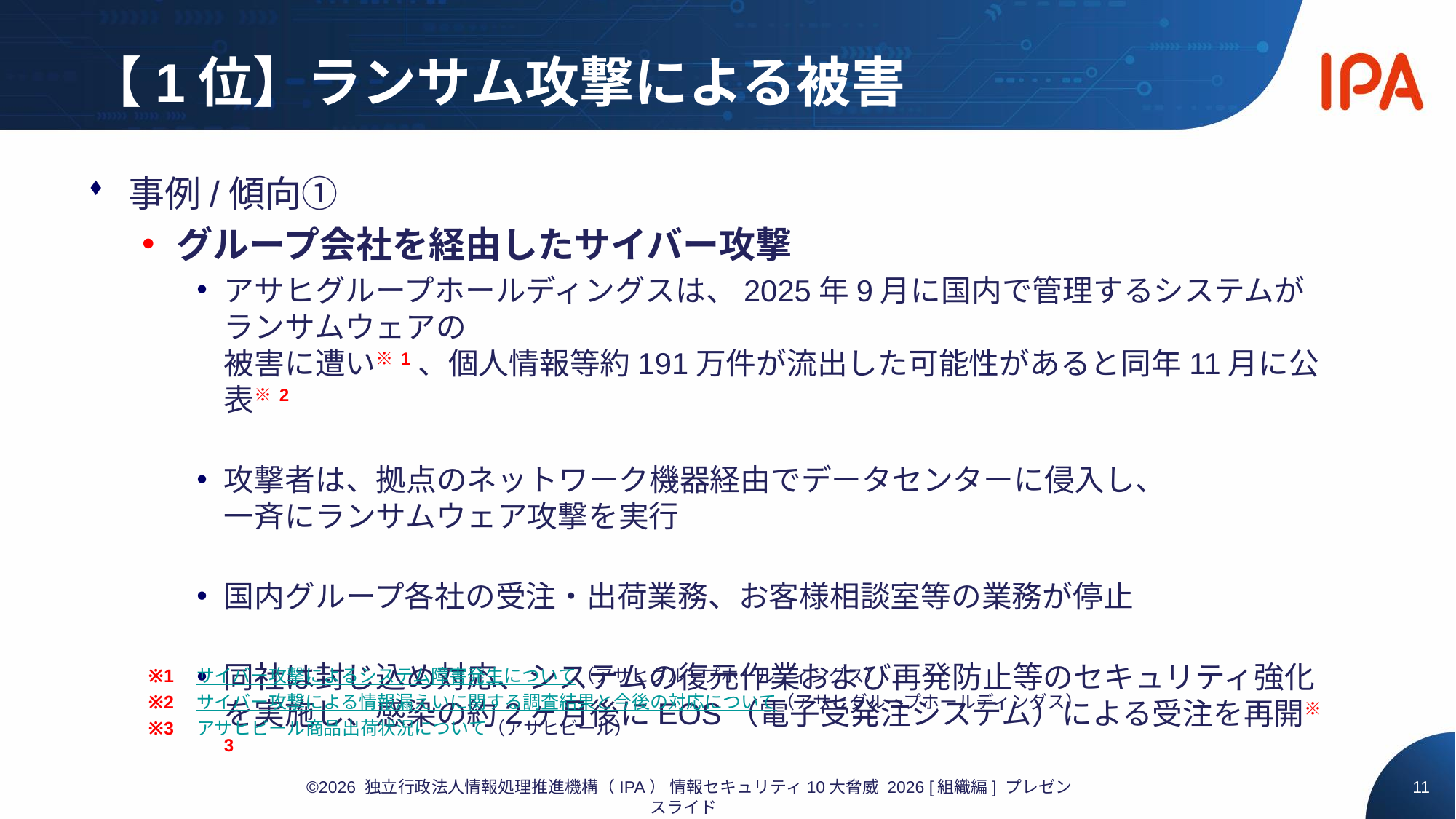

# 【1位】ランサム攻撃による被害
事例/傾向①
グループ会社を経由したサイバー攻撃
アサヒグループホールディングスは、2025年9月に国内で管理するシステムがランサムウェアの
被害に遭い※1、個人情報等約191万件が流出した可能性があると同年11月に公表※2

攻撃者は、拠点のネットワーク機器経由でデータセンターに侵入し、
一斉にランサムウェア攻撃を実行

国内グループ各社の受注・出荷業務、お客様相談室等の業務が停止

同社は封じ込め対応、システムの復元作業および再発防止等のセキュリティ強化を実施し、感染の約2ヶ月後にEOS（電子受発注システム）による受注を再開※3
※1　サイバー攻撃によるシステム障害発生について（アサヒグループホールディングス）
※2　サイバー攻撃による情報漏えいに関する調査結果と今後の対応について（アサヒグループホールディングス）
※3　アサヒビール商品出荷状況について（アサヒビール）
11
©2026 独立行政法人情報処理推進機構（IPA） 情報セキュリティ10大脅威 2026 [組織編] プレゼンスライド